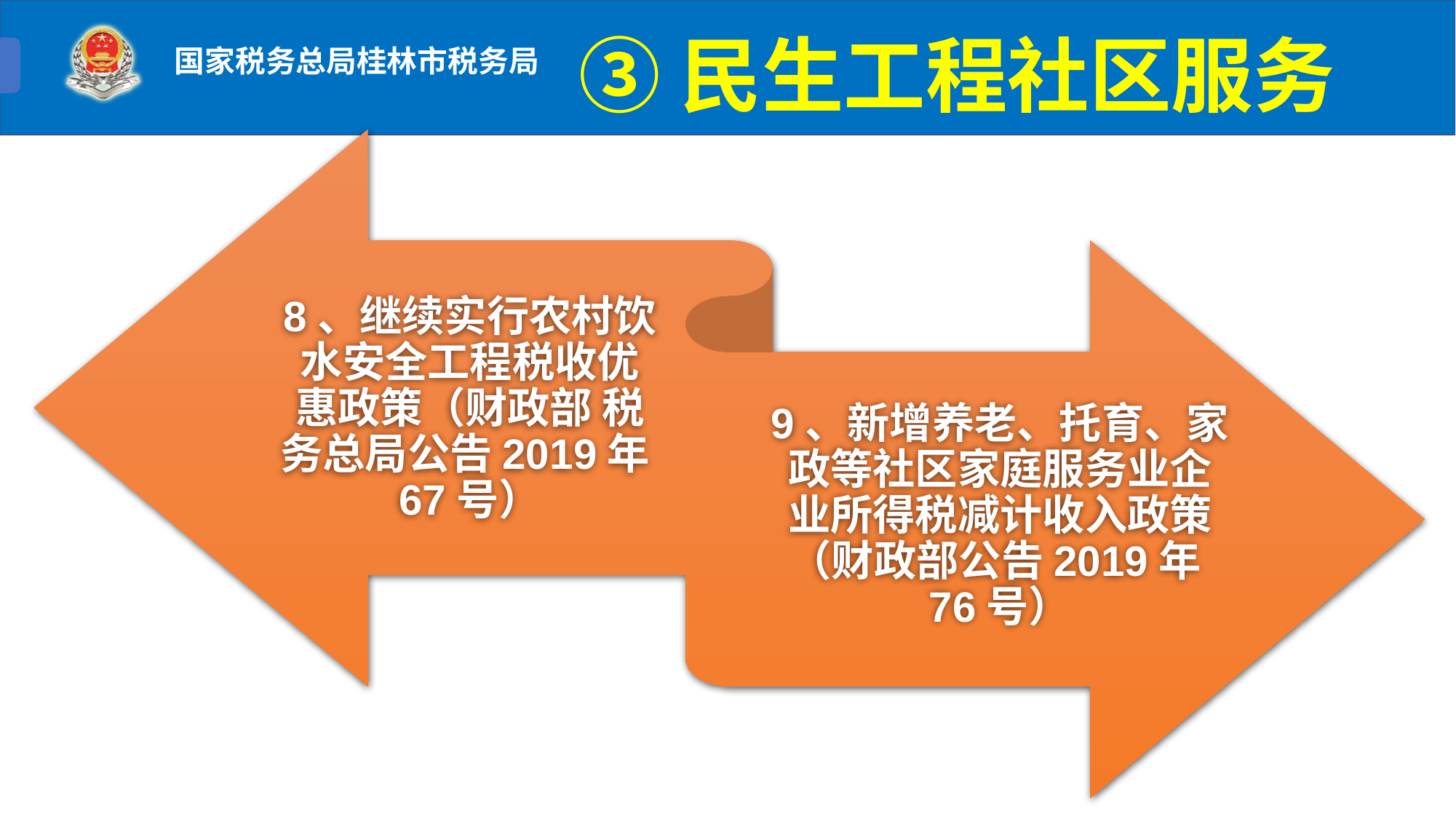

③民生工程社区服务

8、继续实行农村饮水安全工程税收优惠政策（财政部 税务总局公告2019年67号）
9、新增养老、托育、家政等社区家庭服务业企业所得税减计收入政策（财政部公告2019年76号）